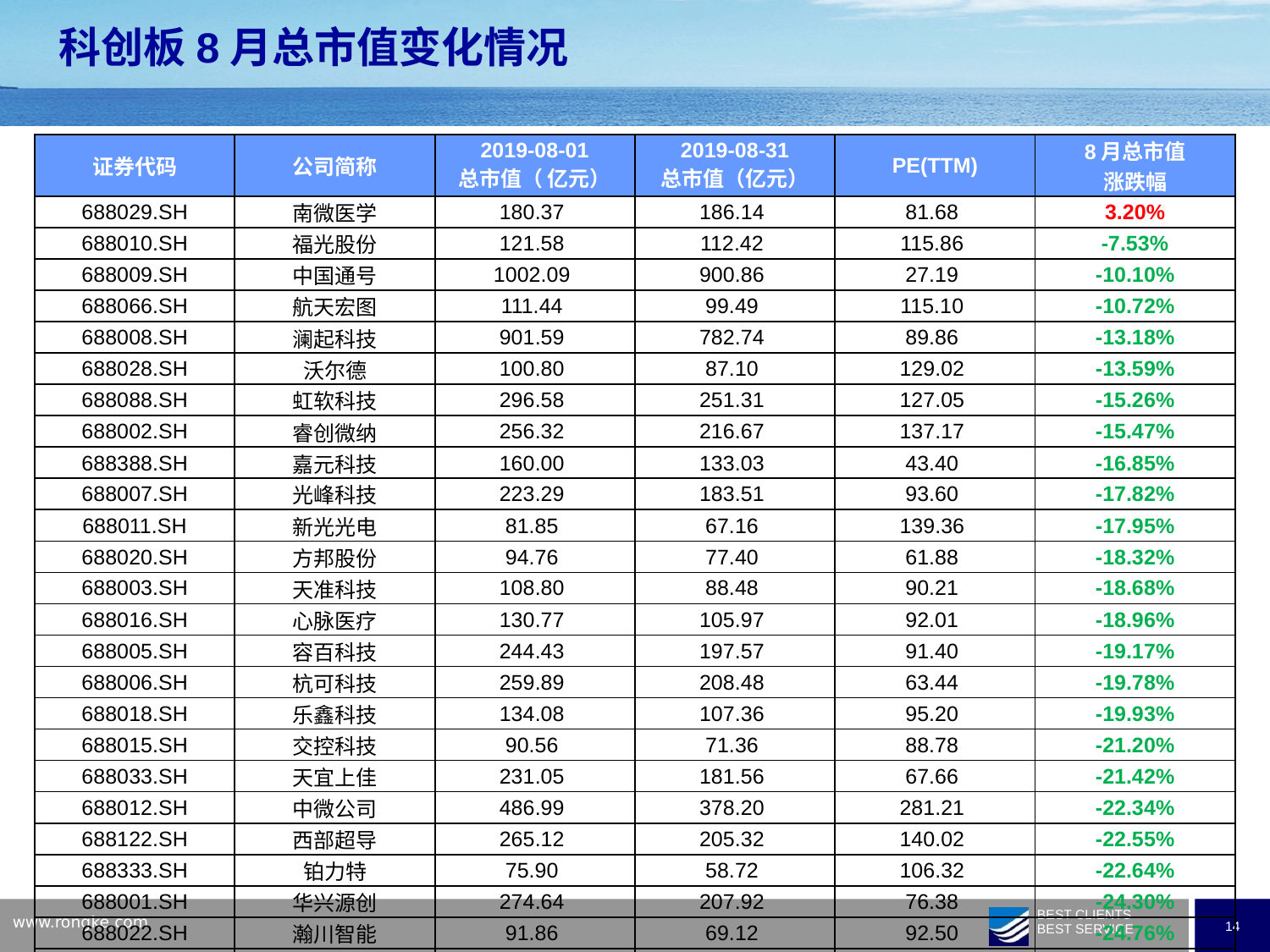

科创板8月总市值变化情况
| 证券代码 | 公司简称 | 2019-08-01 总市值（ 亿元） | 2019-08-31 总市值（亿元） | PE(TTM) | 8月总市值 涨跌幅 |
| --- | --- | --- | --- | --- | --- |
| 688029.SH | 南微医学 | 180.37 | 186.14 | 81.68 | 3.20% |
| 688010.SH | 福光股份 | 121.58 | 112.42 | 115.86 | -7.53% |
| 688009.SH | 中国通号 | 1002.09 | 900.86 | 27.19 | -10.10% |
| 688066.SH | 航天宏图 | 111.44 | 99.49 | 115.10 | -10.72% |
| 688008.SH | 澜起科技 | 901.59 | 782.74 | 89.86 | -13.18% |
| 688028.SH | 沃尔德 | 100.80 | 87.10 | 129.02 | -13.59% |
| 688088.SH | 虹软科技 | 296.58 | 251.31 | 127.05 | -15.26% |
| 688002.SH | 睿创微纳 | 256.32 | 216.67 | 137.17 | -15.47% |
| 688388.SH | 嘉元科技 | 160.00 | 133.03 | 43.40 | -16.85% |
| 688007.SH | 光峰科技 | 223.29 | 183.51 | 93.60 | -17.82% |
| 688011.SH | 新光光电 | 81.85 | 67.16 | 139.36 | -17.95% |
| 688020.SH | 方邦股份 | 94.76 | 77.40 | 61.88 | -18.32% |
| 688003.SH | 天准科技 | 108.80 | 88.48 | 90.21 | -18.68% |
| 688016.SH | 心脉医疗 | 130.77 | 105.97 | 92.01 | -18.96% |
| 688005.SH | 容百科技 | 244.43 | 197.57 | 91.40 | -19.17% |
| 688006.SH | 杭可科技 | 259.89 | 208.48 | 63.44 | -19.78% |
| 688018.SH | 乐鑫科技 | 134.08 | 107.36 | 95.20 | -19.93% |
| 688015.SH | 交控科技 | 90.56 | 71.36 | 88.78 | -21.20% |
| 688033.SH | 天宜上佳 | 231.05 | 181.56 | 67.66 | -21.42% |
| 688012.SH | 中微公司 | 486.99 | 378.20 | 281.21 | -22.34% |
| 688122.SH | 西部超导 | 265.12 | 205.32 | 140.02 | -22.55% |
| 688333.SH | 铂力特 | 75.90 | 58.72 | 106.32 | -22.64% |
| 688001.SH | 华兴源创 | 274.64 | 207.92 | 76.38 | -24.30% |
| 688022.SH | 瀚川智能 | 91.86 | 69.12 | 92.50 | -24.76% |
| 688019.SH | 安集科技 | 107.53 | 75.12 | 128.51 | -30.14% |